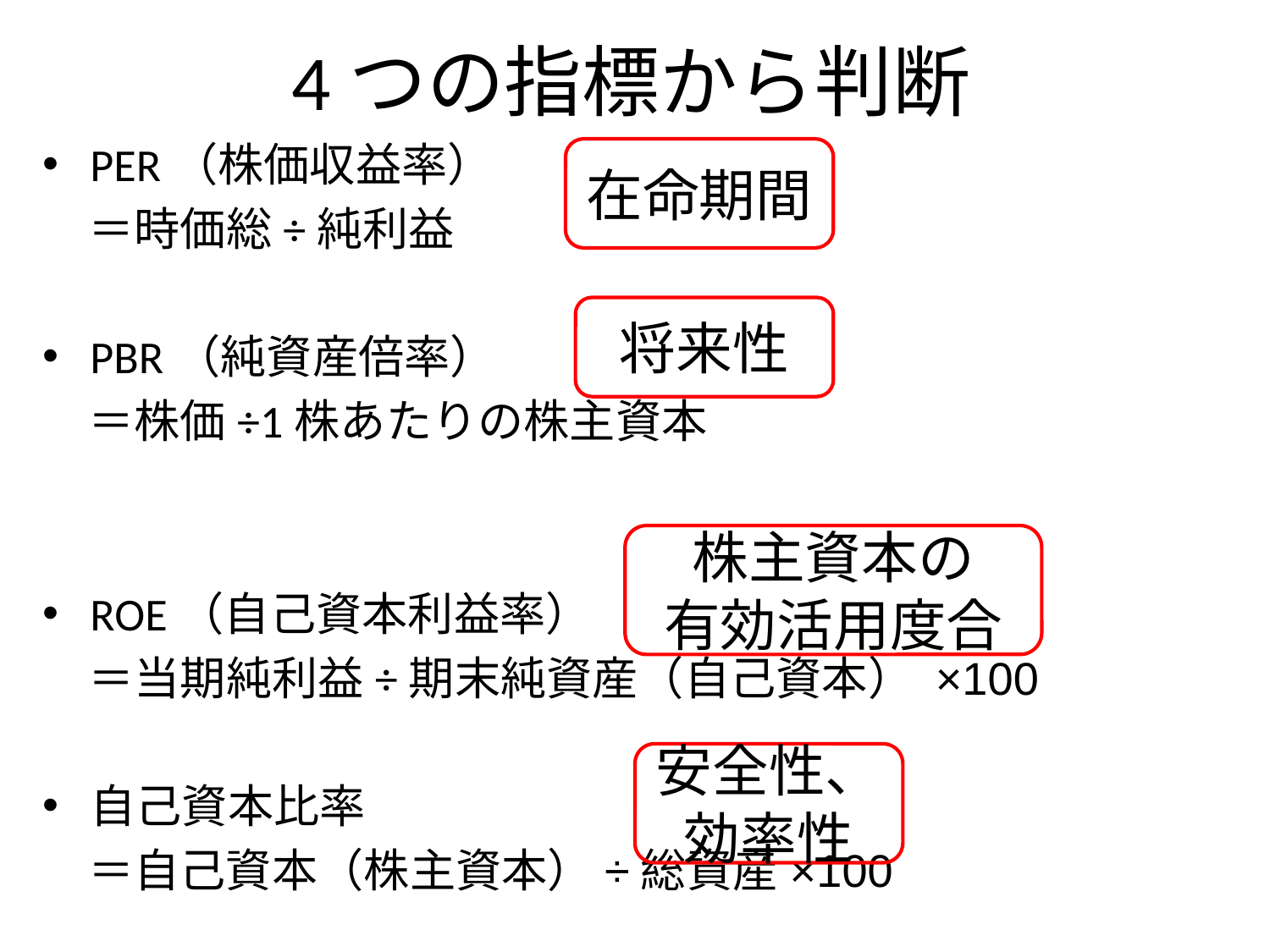

# 4つの指標から判断
PER（株価収益率）
　＝時価総÷純利益

PBR（純資産倍率）
　＝株価÷1株あたりの株主資本

ROE（自己資本利益率）
　＝当期純利益÷期末純資産（自己資本） ×100

自己資本比率
　＝自己資本（株主資本）÷総資産×100

在命期間
将来性
株主資本の
有効活用度合
安全性、効率性